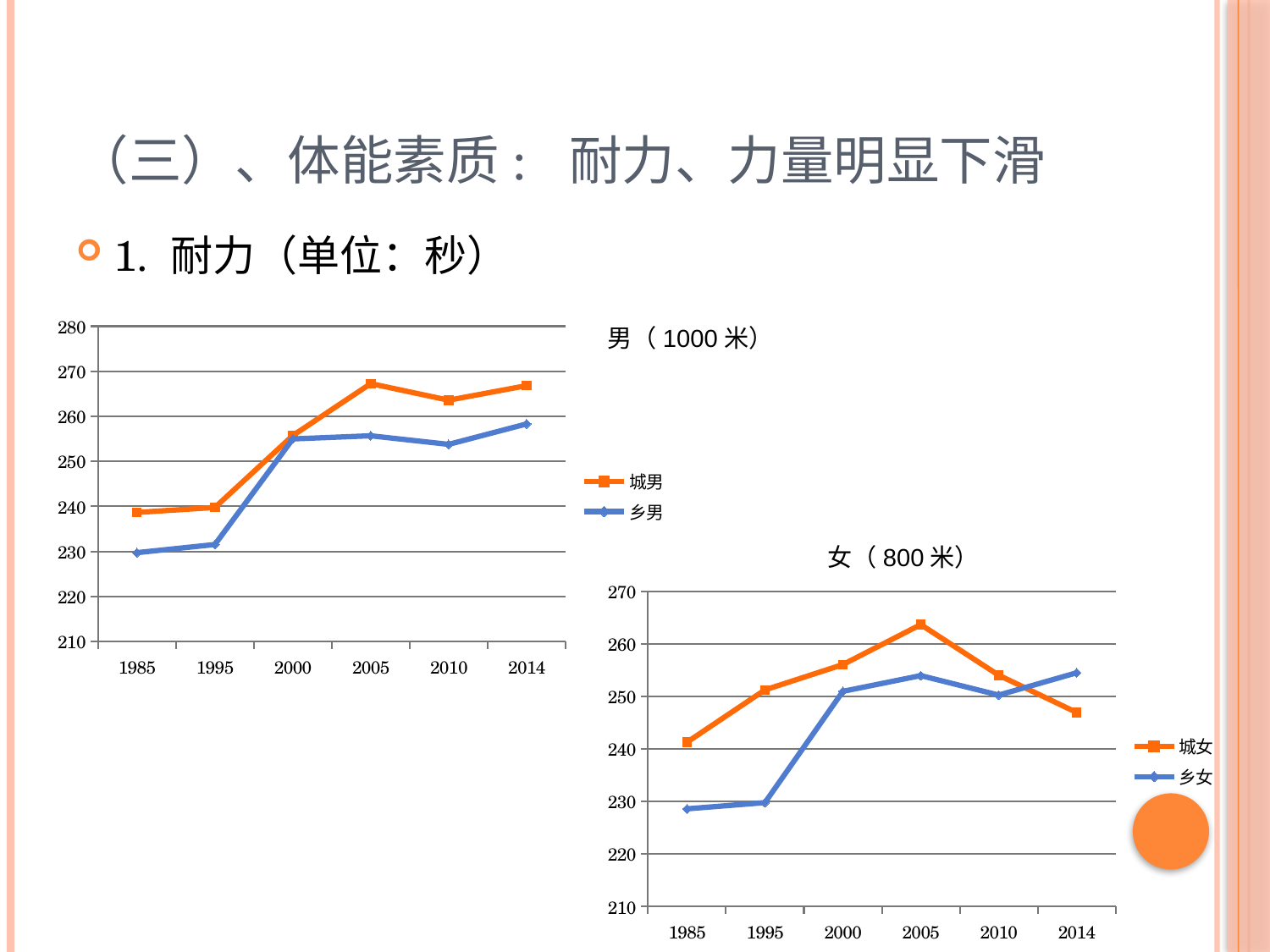

# （三）、体能素质:  耐力、力量明显下滑
1. 耐力（单位：秒）

### Chart

| Category | 城男 | 乡男 |
|---|---|---|
| 1985 | 238.65 | 229.73 |
| 1995 | 239.75 | 231.54 |
| 2000 | 255.74 | 254.98 |
| 2005 | 267.26 | 255.68 |
| 2010 | 263.58 | 253.77 |
| 2014 | 266.81 | 258.31 |
男（1000米）
女（800米）

### Chart

| Category | 城女 | 乡女 |
|---|---|---|
| 1985 | 241.29 | 228.61 |
| 1995 | 251.25 | 229.79 |
| 2000 | 256.07 | 250.97 |
| 2005 | 263.67 | 253.97 |
| 2010 | 254.04 | 250.26 |
| 2014 | 246.95 | 254.5 |